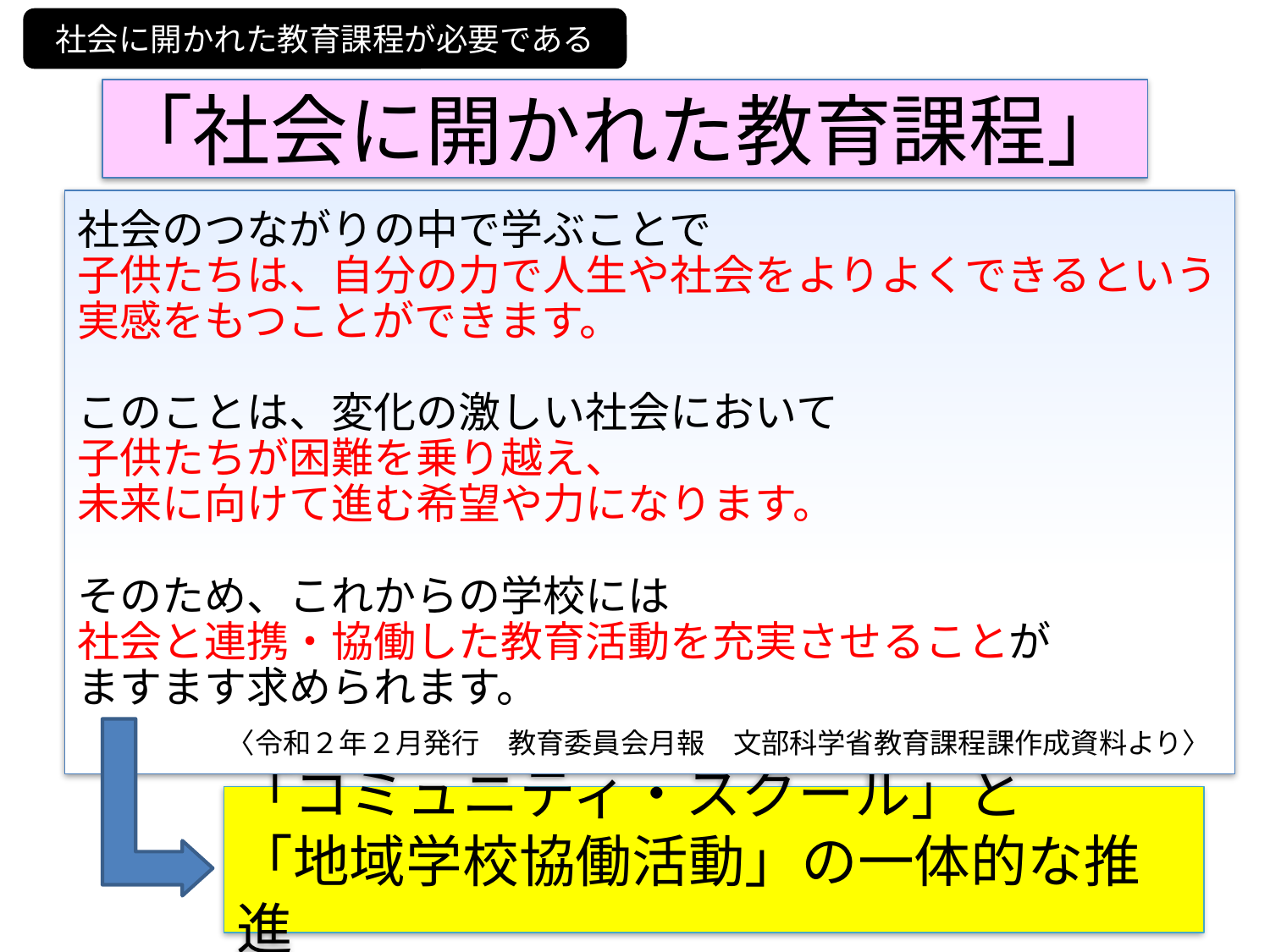

社会に開かれた教育課程が必要である
「社会に開かれた教育課程」
社会のつながりの中で学ぶことで
子供たちは、自分の力で人生や社会をよりよくできるという
実感をもつことができます。

このことは、変化の激しい社会において
子供たちが困難を乗り越え、
未来に向けて進む希望や力になります。

そのため、これからの学校には
社会と連携・協働した教育活動を充実させることが
ますます求められます。

〈令和２年２月発行　教育委員会月報　文部科学省教育課程課作成資料より〉

「コミュニティ・スクール」と
「地域学校協働活動」の一体的な推進